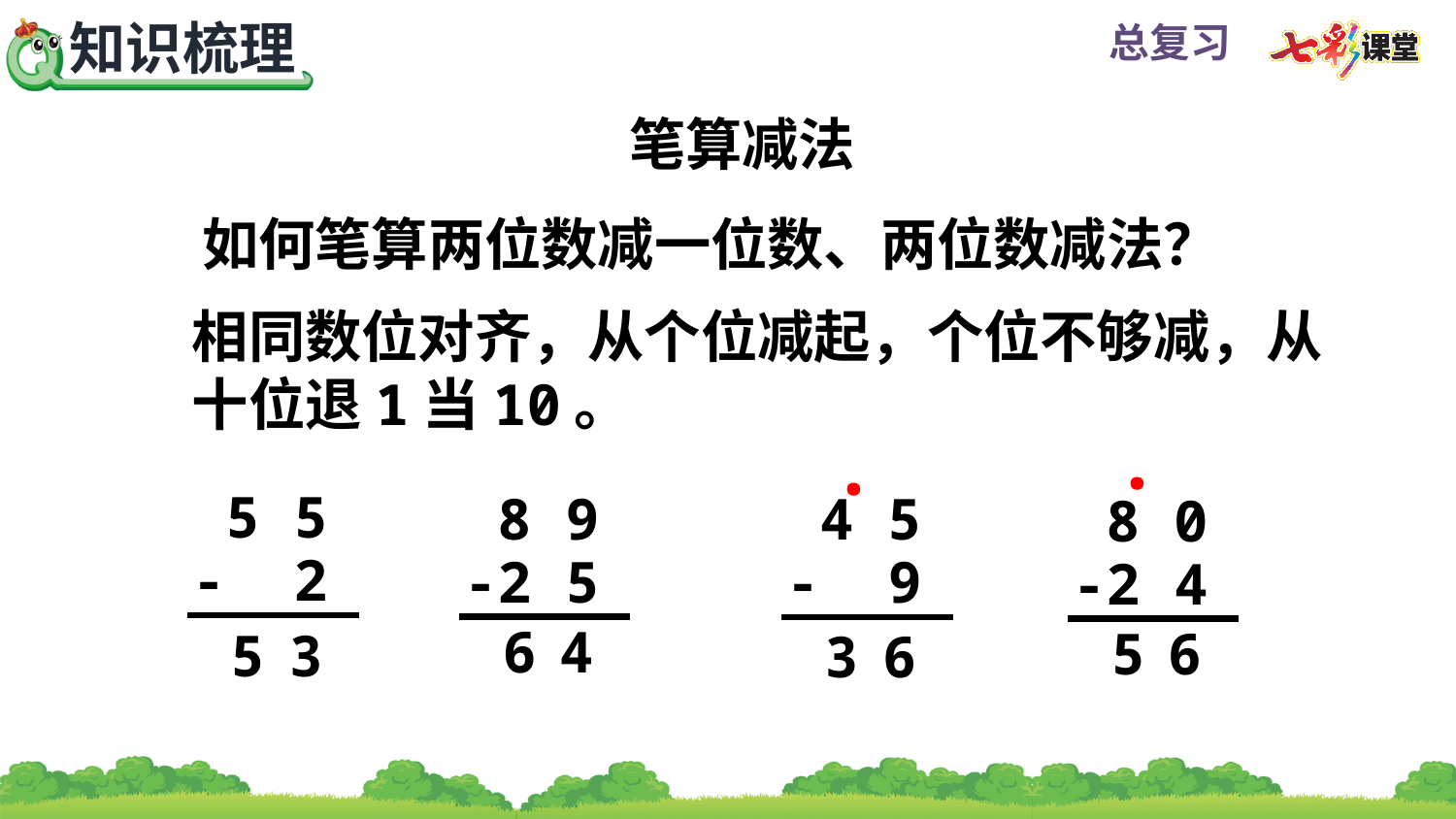

笔算减法
如何笔算两位数减一位数、两位数减法？
相同数位对齐，从个位减起，个位不够减，从十位退1当10。
.
.
5 5
-  2
8 9
-2 5
4 5
-  9
8 0
-2 4
6
4
5
6
5
3
3
6